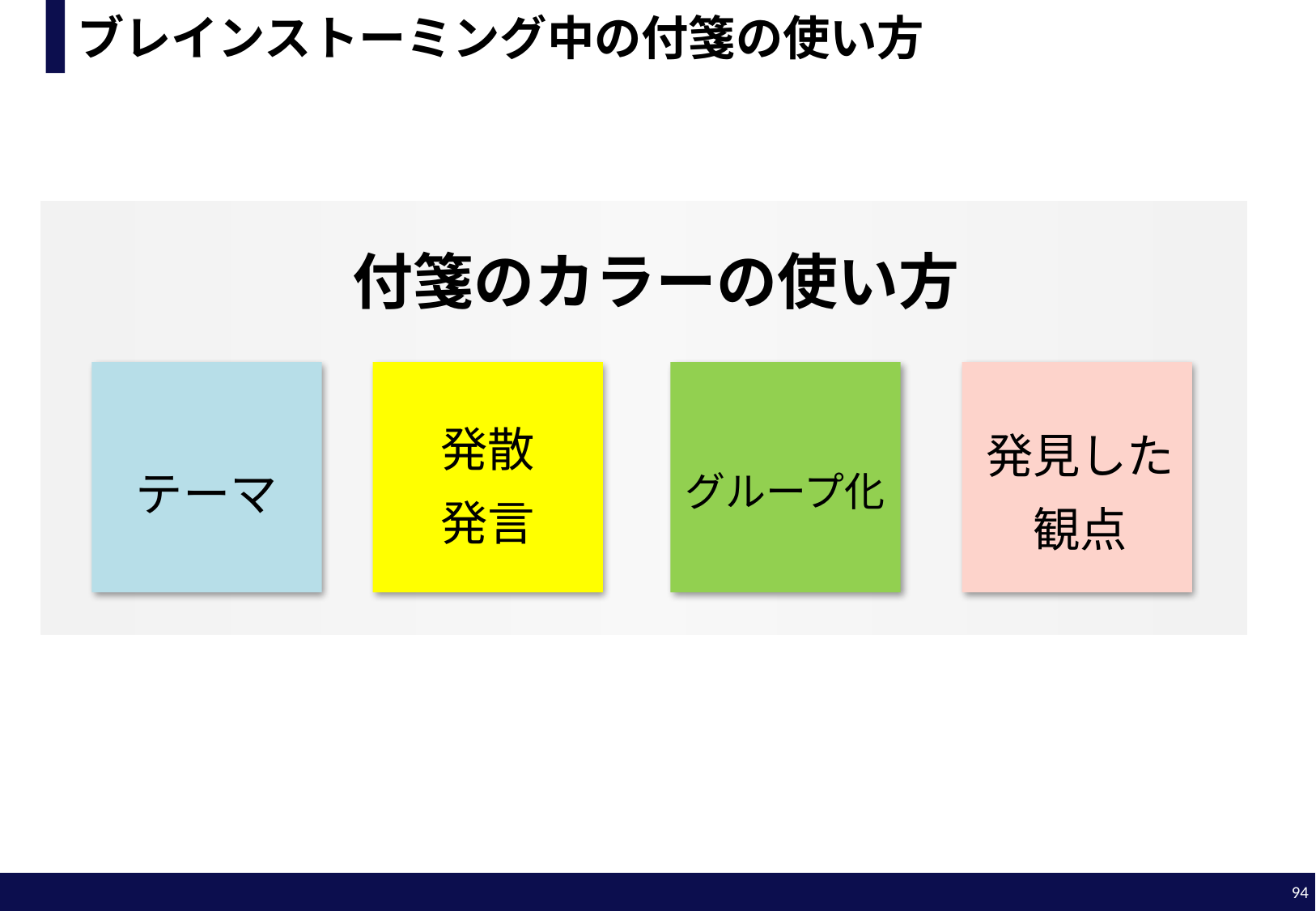

# ブレインストーミング中の付箋の使い方

付箋のカラーの使い方

発散
発言
発見した観点
テーマ
グループ化